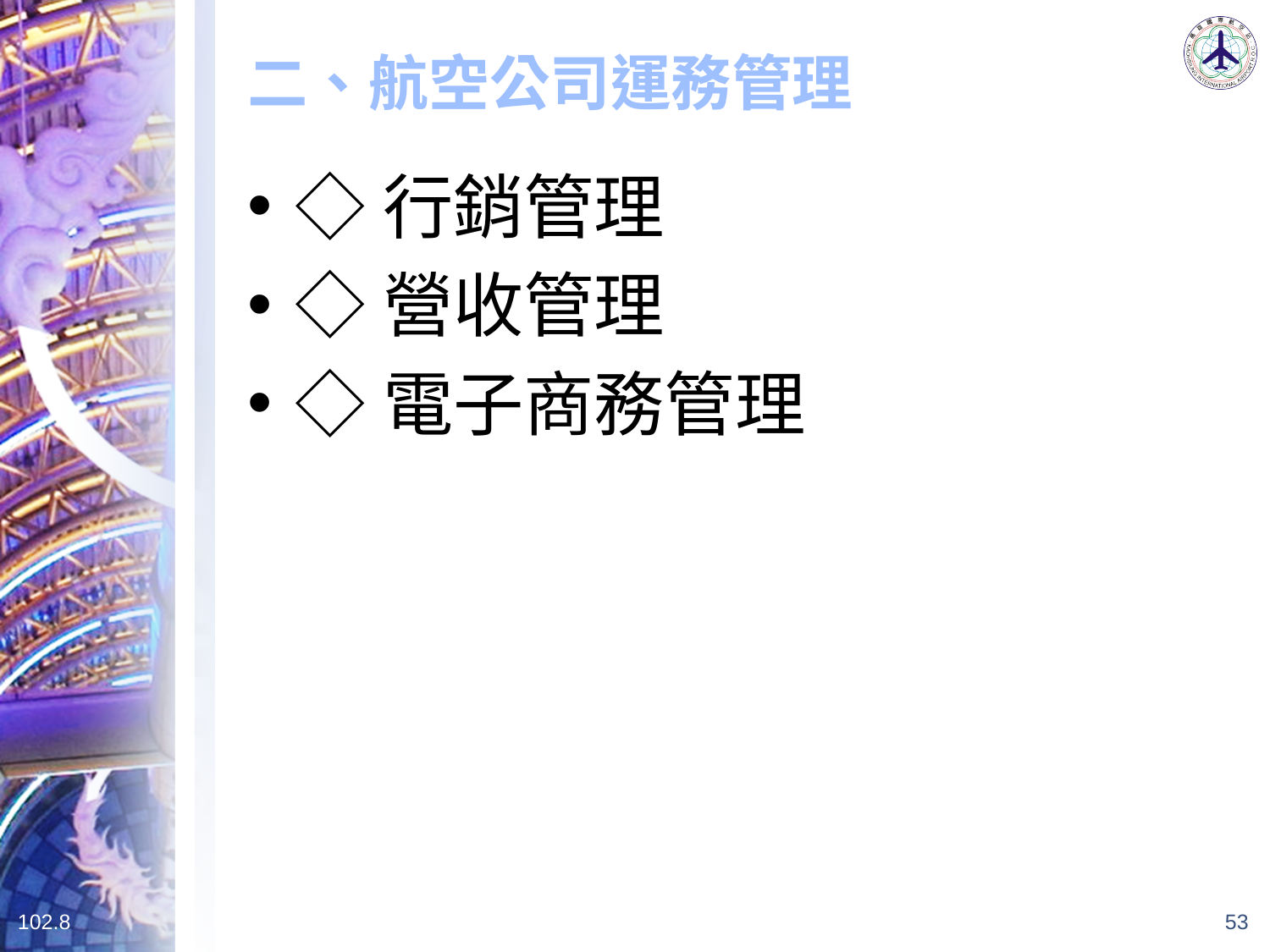

# 二、航空公司運務管理
◇行銷管理
◇營收管理
◇電子商務管理

102.8
53